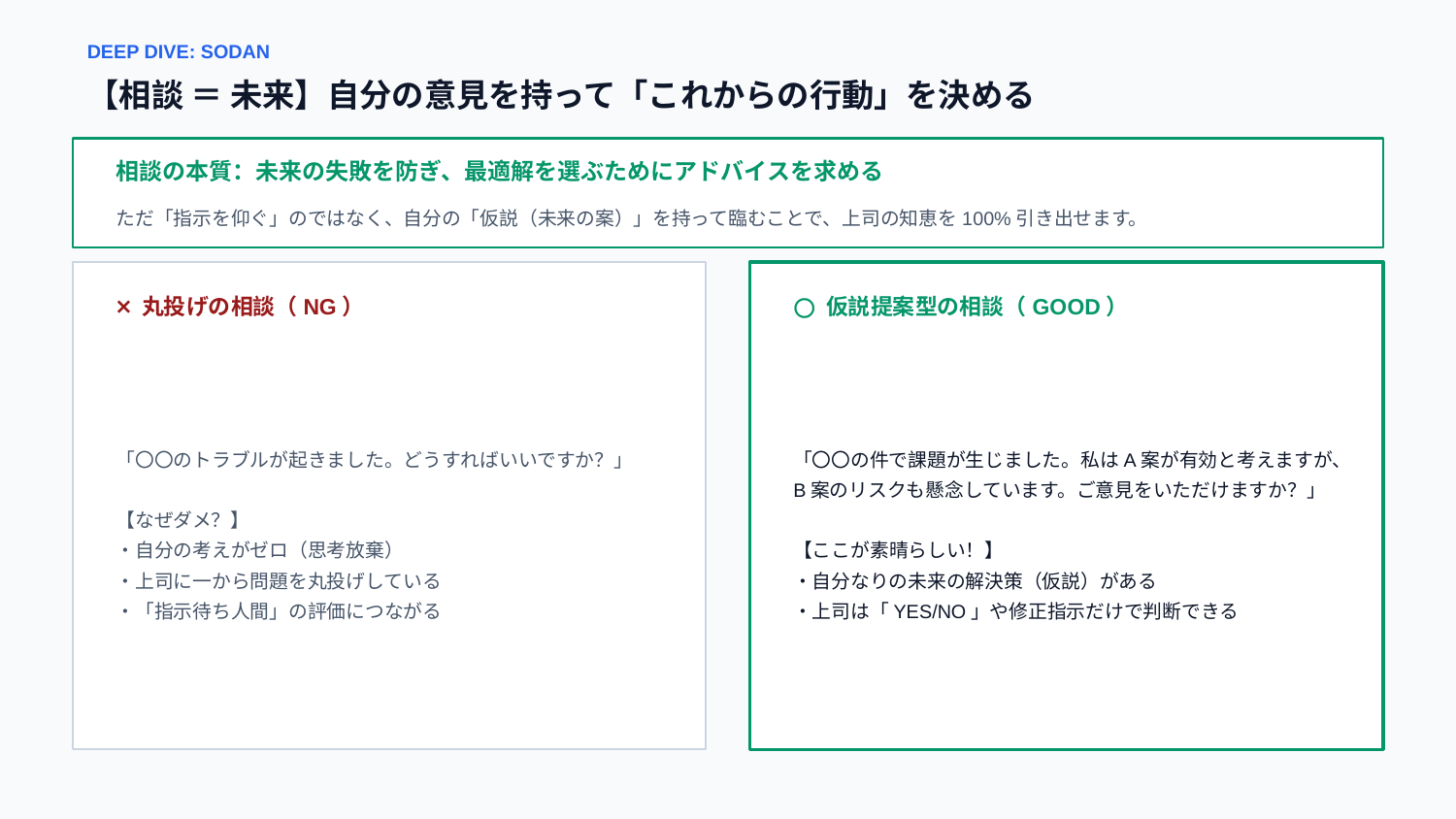

DEEP DIVE: SODAN
【相談 ＝ 未来】自分の意見を持って「これからの行動」を決める

相談の本質：未来の失敗を防ぎ、最適解を選ぶためにアドバイスを求める
ただ「指示を仰ぐ」のではなく、自分の「仮説（未来の案）」を持って臨むことで、上司の知恵を100%引き出せます。

❌ 丸投げの相談（NG）
⭕ 仮説提案型の相談（GOOD）
「〇〇のトラブルが起きました。どうすればいいですか？」

【なぜダメ？】
・自分の考えがゼロ（思考放棄）
・上司に一から問題を丸投げしている
・「指示待ち人間」の評価につながる
「〇〇の件で課題が生じました。私はA案が有効と考えますが、B案のリスクも懸念しています。ご意見をいただけますか？」

【ここが素晴らしい！】
・自分なりの未来の解決策（仮説）がある
・上司は「YES/NO」や修正指示だけで判断できる